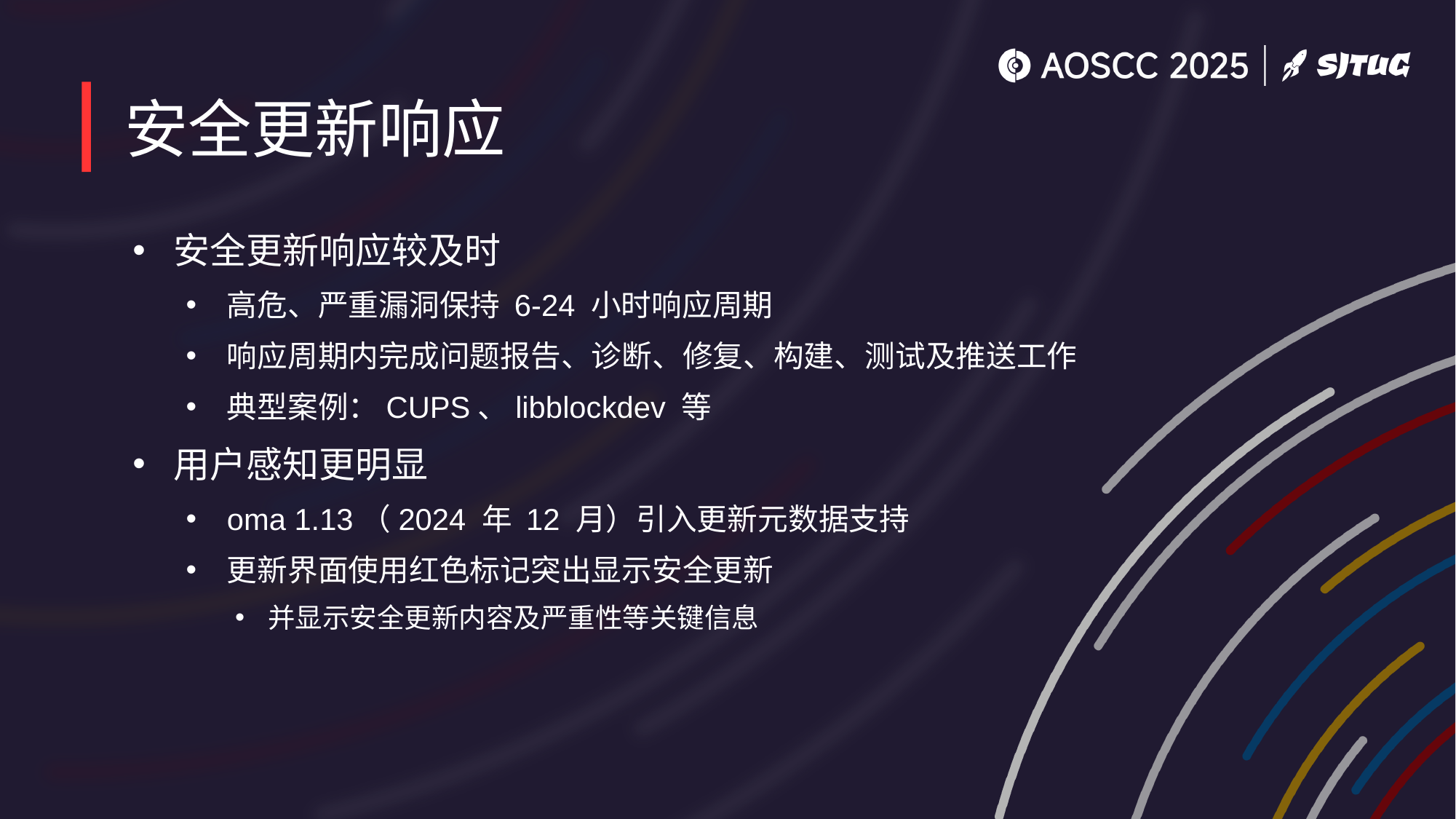

# 安全更新响应
安全更新响应较及时
高危、严重漏洞保持 6-24 小时响应周期
响应周期内完成问题报告、诊断、修复、构建、测试及推送工作
典型案例：CUPS、libblockdev 等
用户感知更明显
oma 1.13（2024 年 12 月）引入更新元数据支持
更新界面使用红色标记突出显示安全更新
并显示安全更新内容及严重性等关键信息